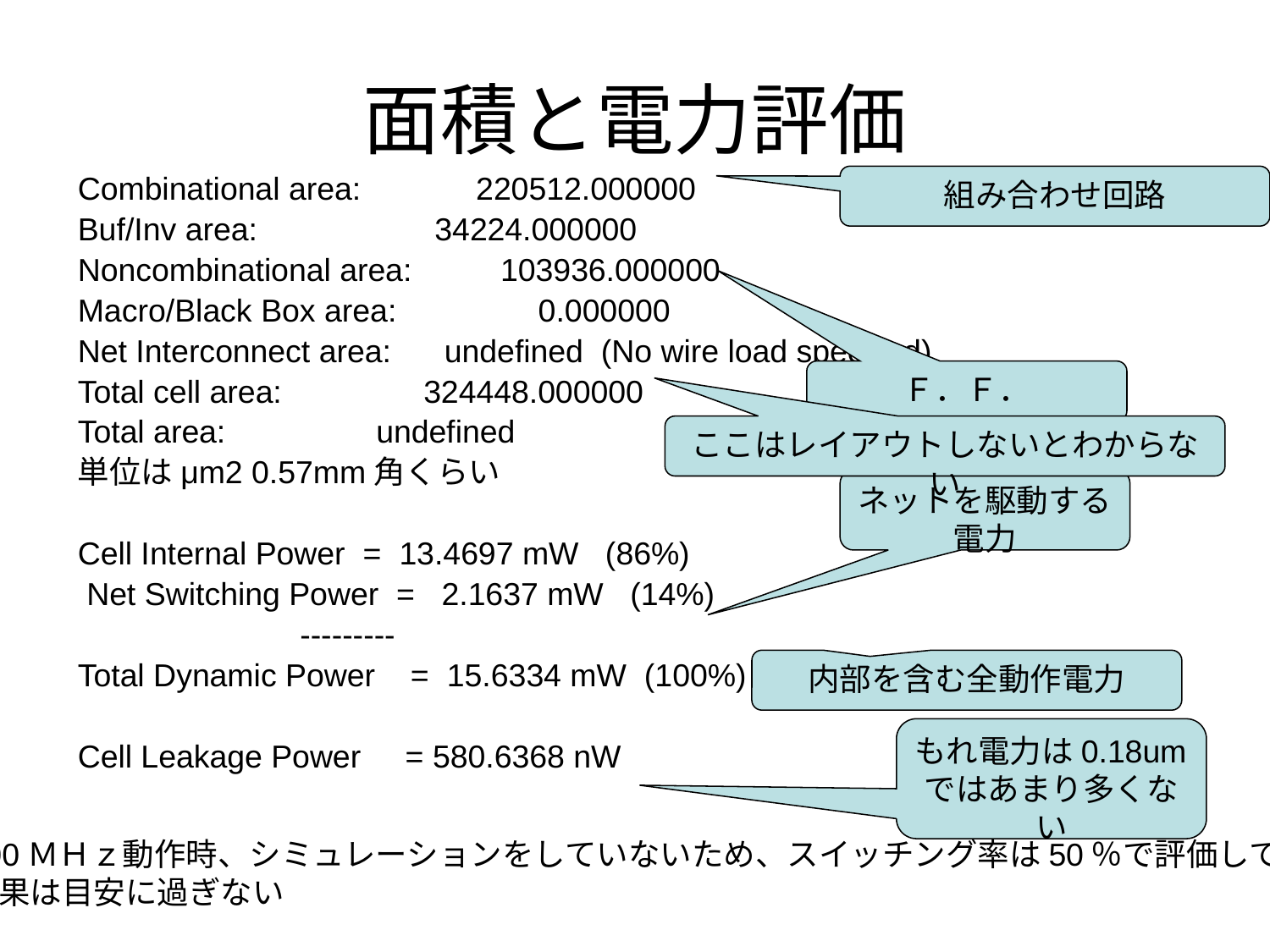

# 面積と電力評価
Combinational area:             220512.000000
Buf/Inv area:                    34224.000000
Noncombinational area:          103936.000000
Macro/Black Box area:                0.000000
Net Interconnect area:      undefined  (No wire load specified)
Total cell area:                324448.000000
Total area:                 undefined
単位はμm2 0.57mm角くらい

Cell Internal Power  =  13.4697 mW   (86%)
 Net Switching Power  =   2.1637 mW   (14%)
                         ---------
Total Dynamic Power    =  15.6334 mW  (100%)

Cell Leakage Power     = 580.6368 nW

組み合わせ回路
Ｆ．Ｆ．
ここはレイアウトしないとわからない
ネットを駆動する
電力
内部を含む全動作電力
もれ電力は0.18umではあまり多くない
100ＭＨｚ動作時、シミュレーションをしていないため、スイッチング率は50％で評価しており
結果は目安に過ぎない